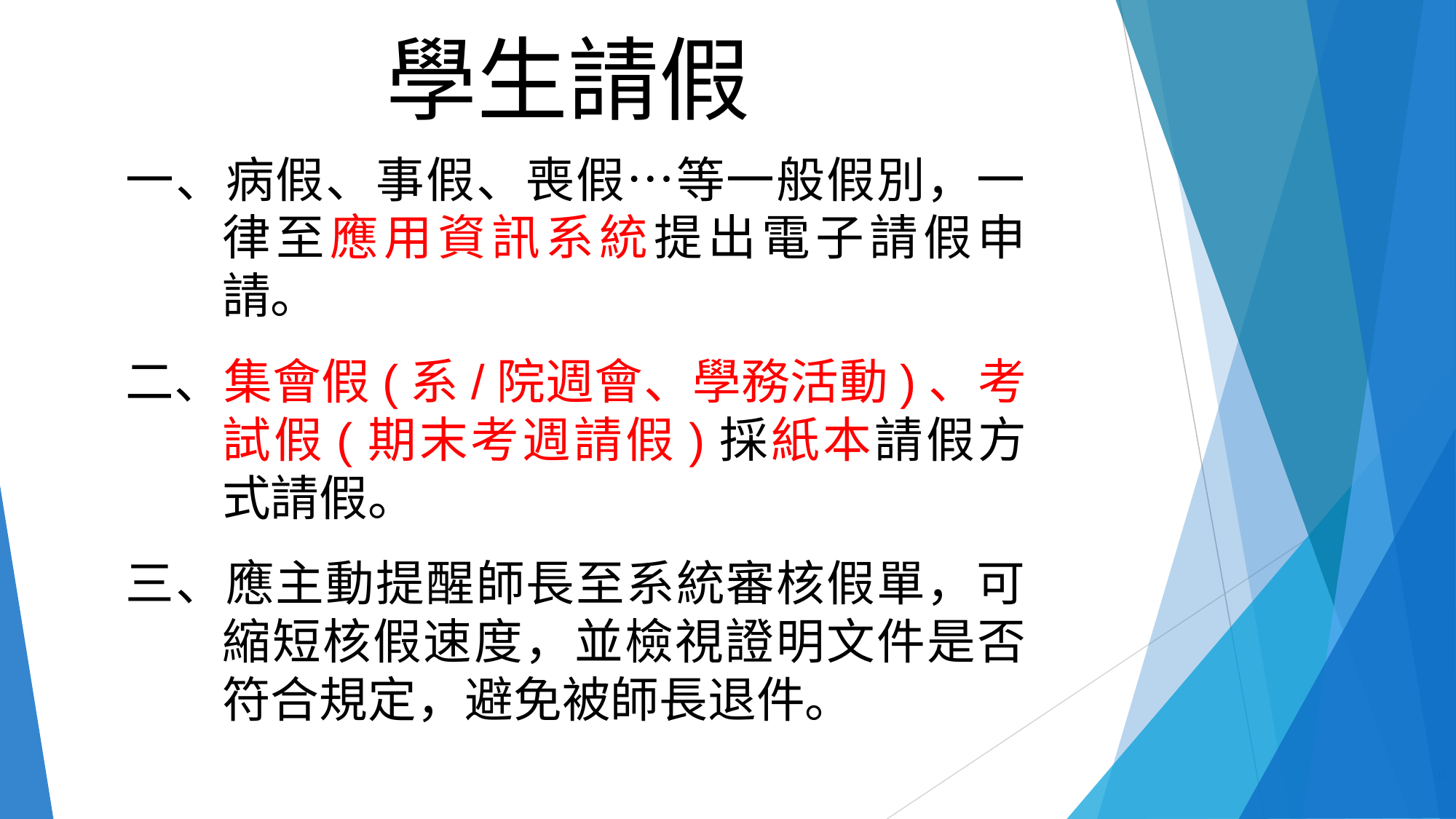

# 學生請假
一、病假、事假、喪假…等一般假別，一律至應用資訊系統提出電子請假申請。
二、集會假(系/院週會、學務活動)、考試假(期末考週請假)採紙本請假方式請假。
三、應主動提醒師長至系統審核假單，可縮短核假速度，並檢視證明文件是否符合規定，避免被師長退件。
10